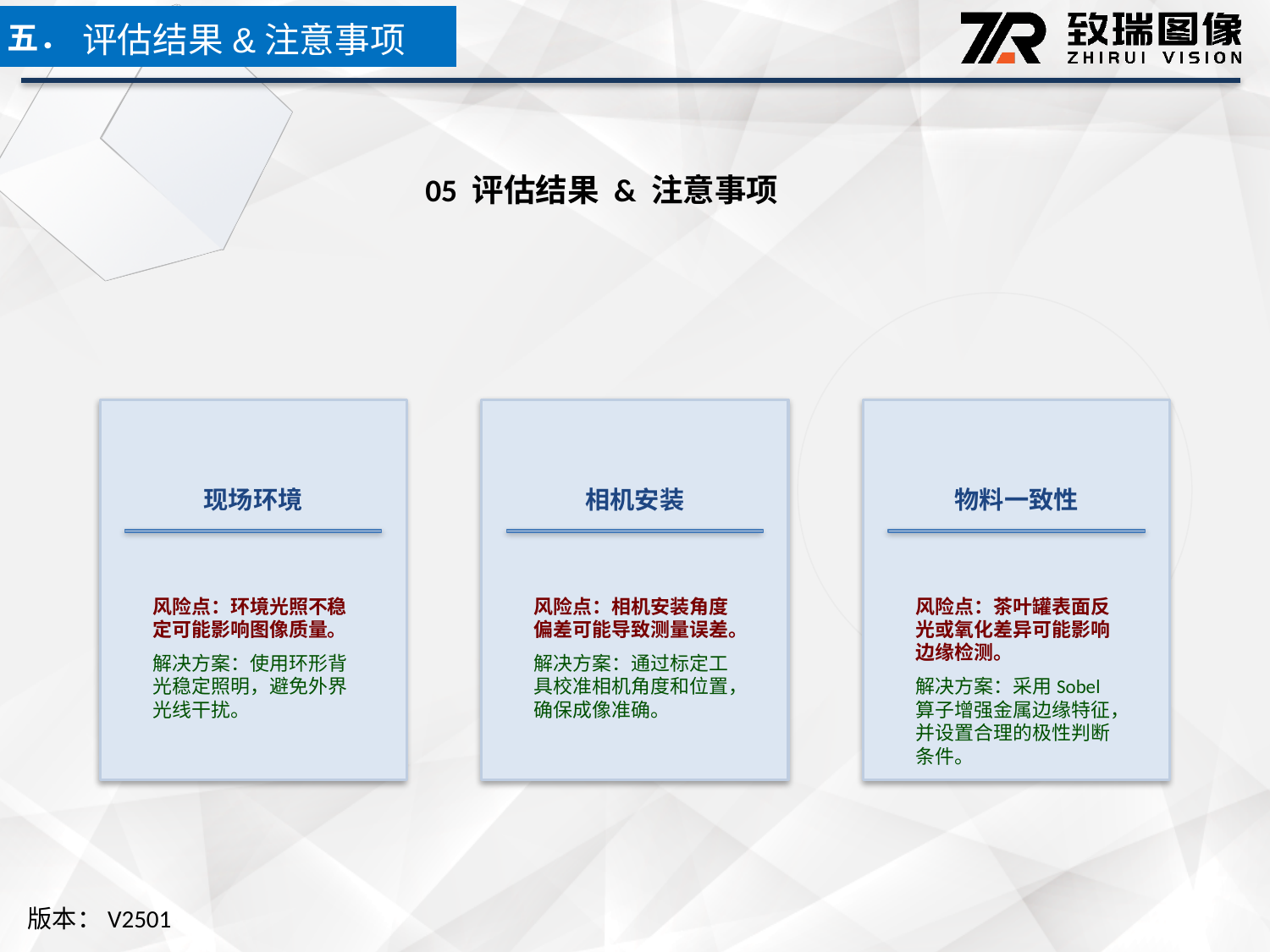

五．
评估结果&注意事项

05 评估结果 & 注意事项

现场环境

相机安装

物料一致性

风险点：环境光照不稳定可能影响图像质量。
解决方案：使用环形背光稳定照明，避免外界光线干扰。

风险点：相机安装角度偏差可能导致测量误差。
解决方案：通过标定工具校准相机角度和位置，确保成像准确。

风险点：茶叶罐表面反光或氧化差异可能影响边缘检测。
解决方案：采用Sobel算子增强金属边缘特征，并设置合理的极性判断条件。